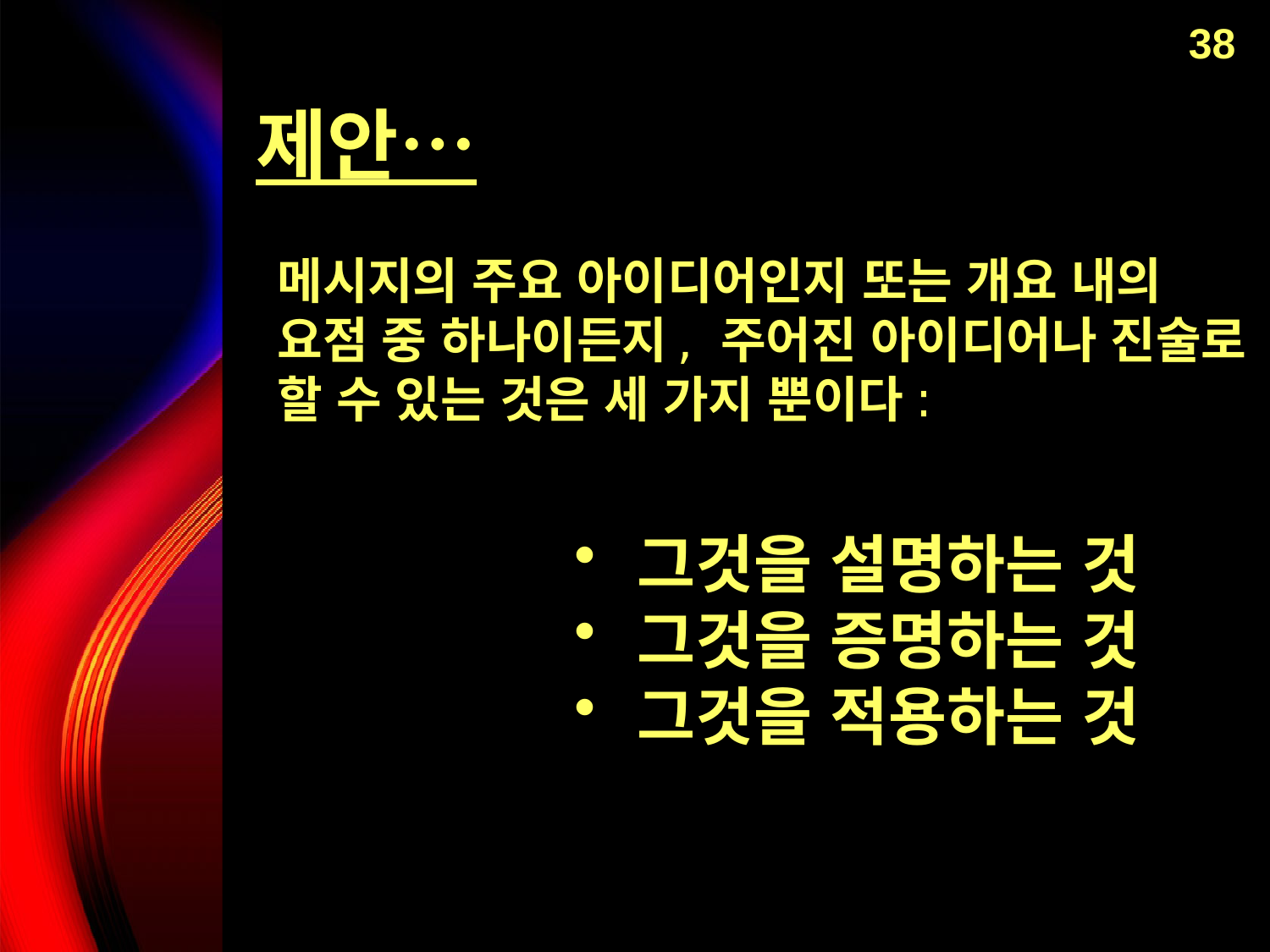

38
# 제안…
메시지의 주요 아이디어인지 또는 개요 내의 요점 중 하나이든지, 주어진 아이디어나 진술로 할 수 있는 것은 세 가지 뿐이다:
그것을 설명하는 것
그것을 증명하는 것
그것을 적용하는 것